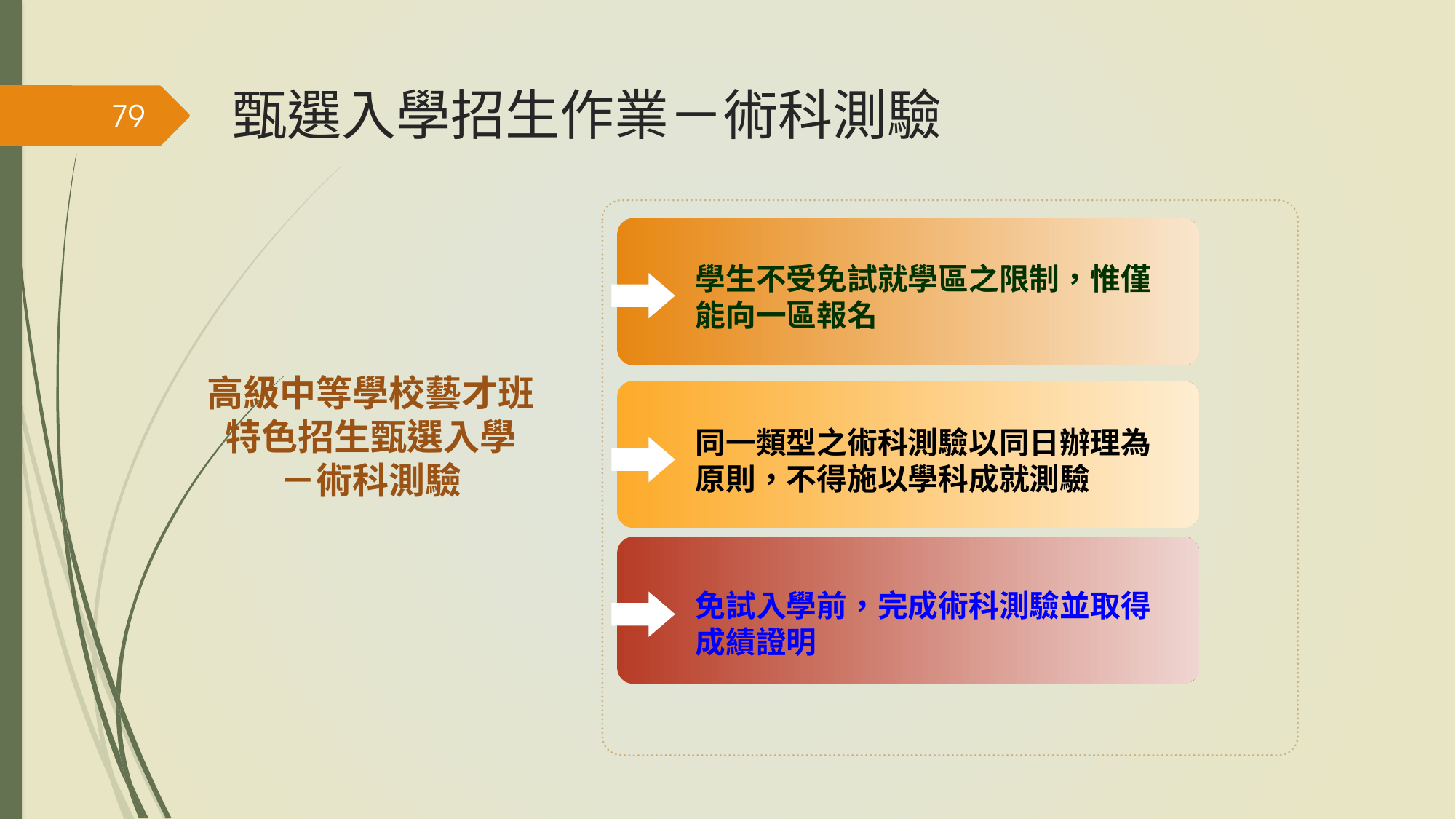

# 甄選入學招生作業－術科測驗
79

學生不受免試就學區之限制，惟僅能向一區報名
高級中等學校藝才班
特色招生甄選入學
－術科測驗

同一類型之術科測驗以同日辦理為原則，不得施以學科成就測驗

免試入學前，完成術科測驗並取得成績證明